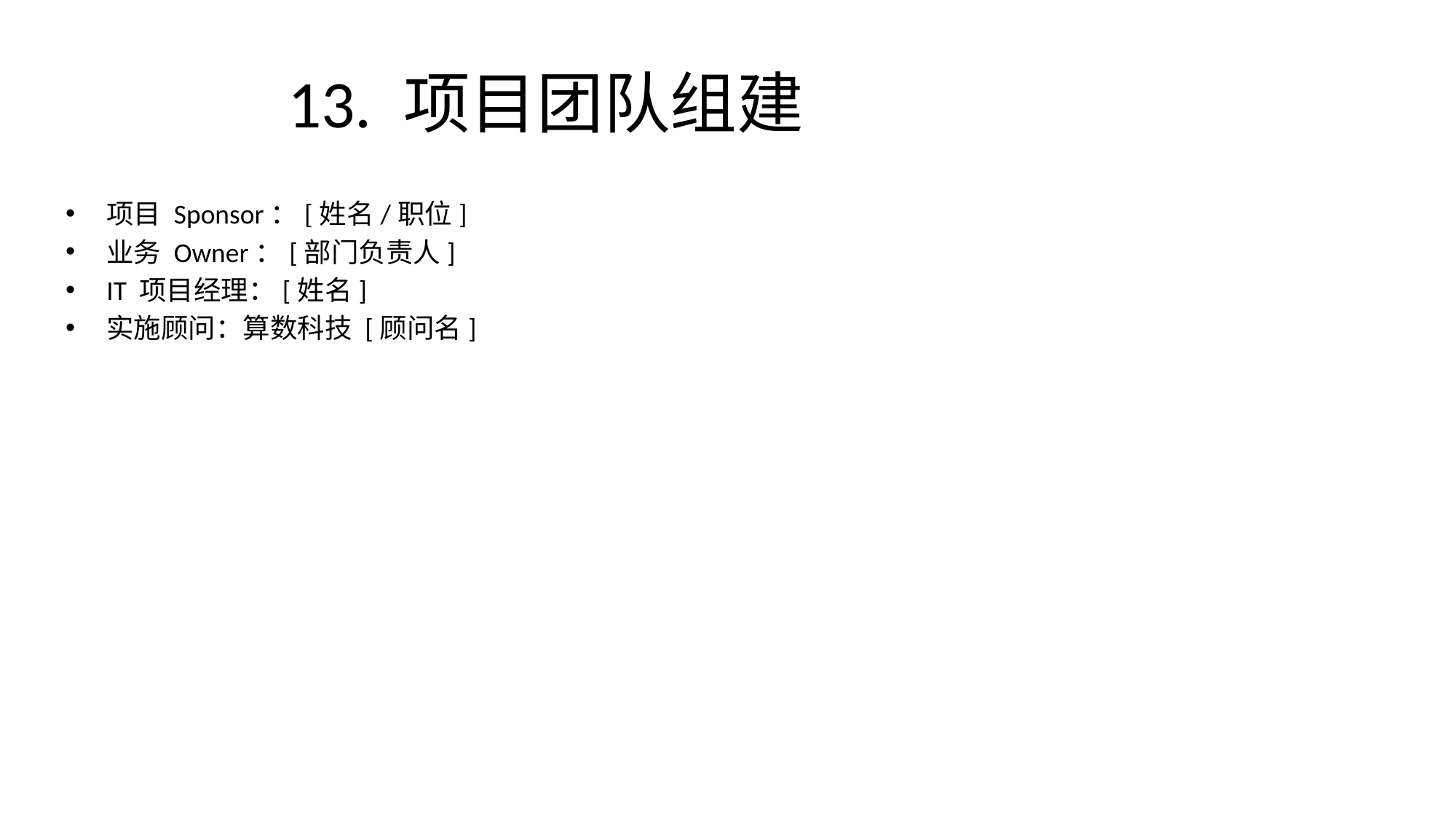

# 13. 项目团队组建
项目 Sponsor：[姓名/职位]
业务 Owner：[部门负责人]
IT 项目经理：[姓名]
实施顾问：算数科技 [顾问名]